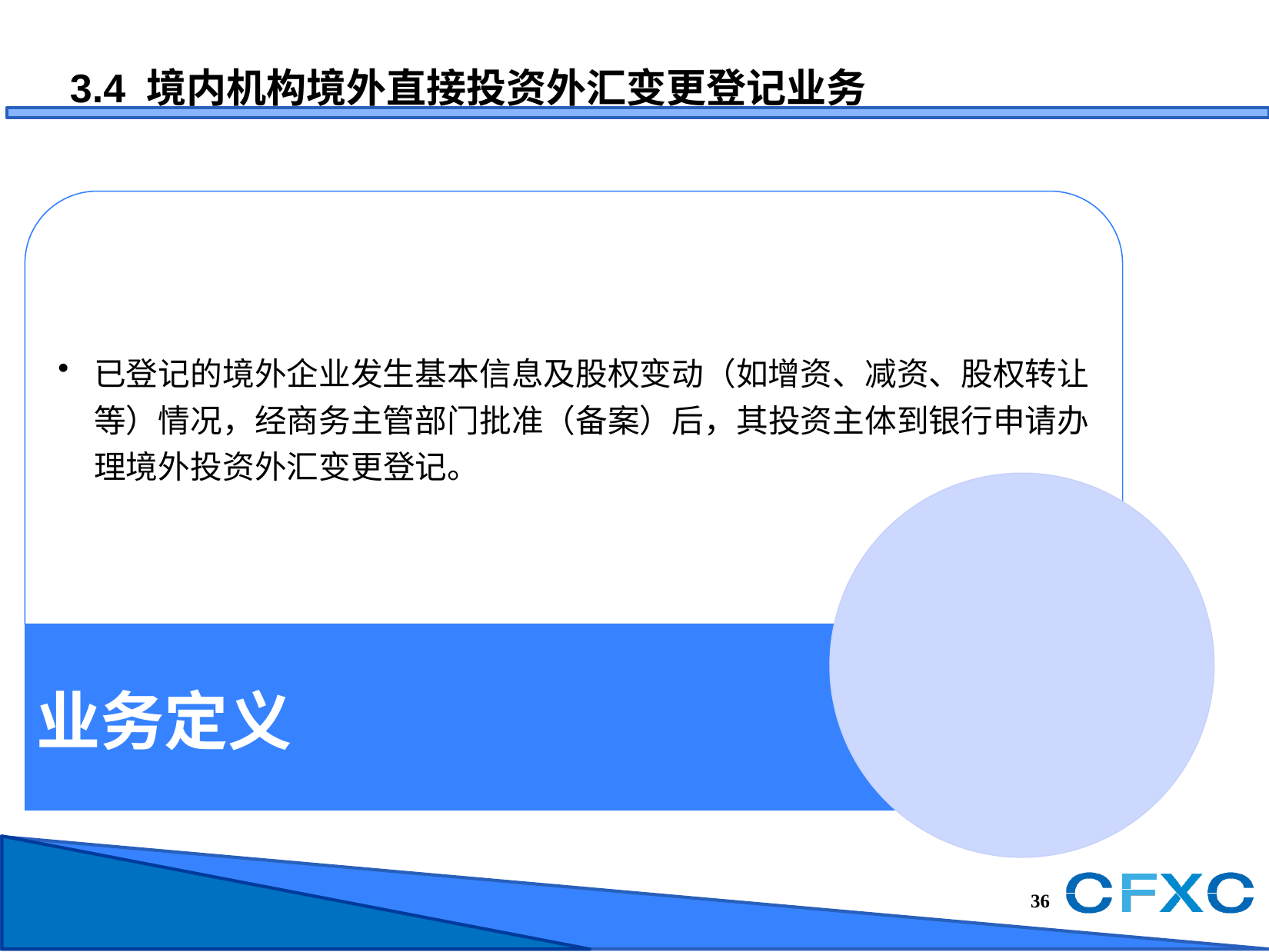

3.4 境内机构境外直接投资外汇变更登记业务
业务定义
已登记的境外企业发生基本信息及股权变动（如增资、减资、股权转让等）情况，经商务主管部门批准（备案）后，其投资主体到银行申请办理境外投资外汇变更登记。
36